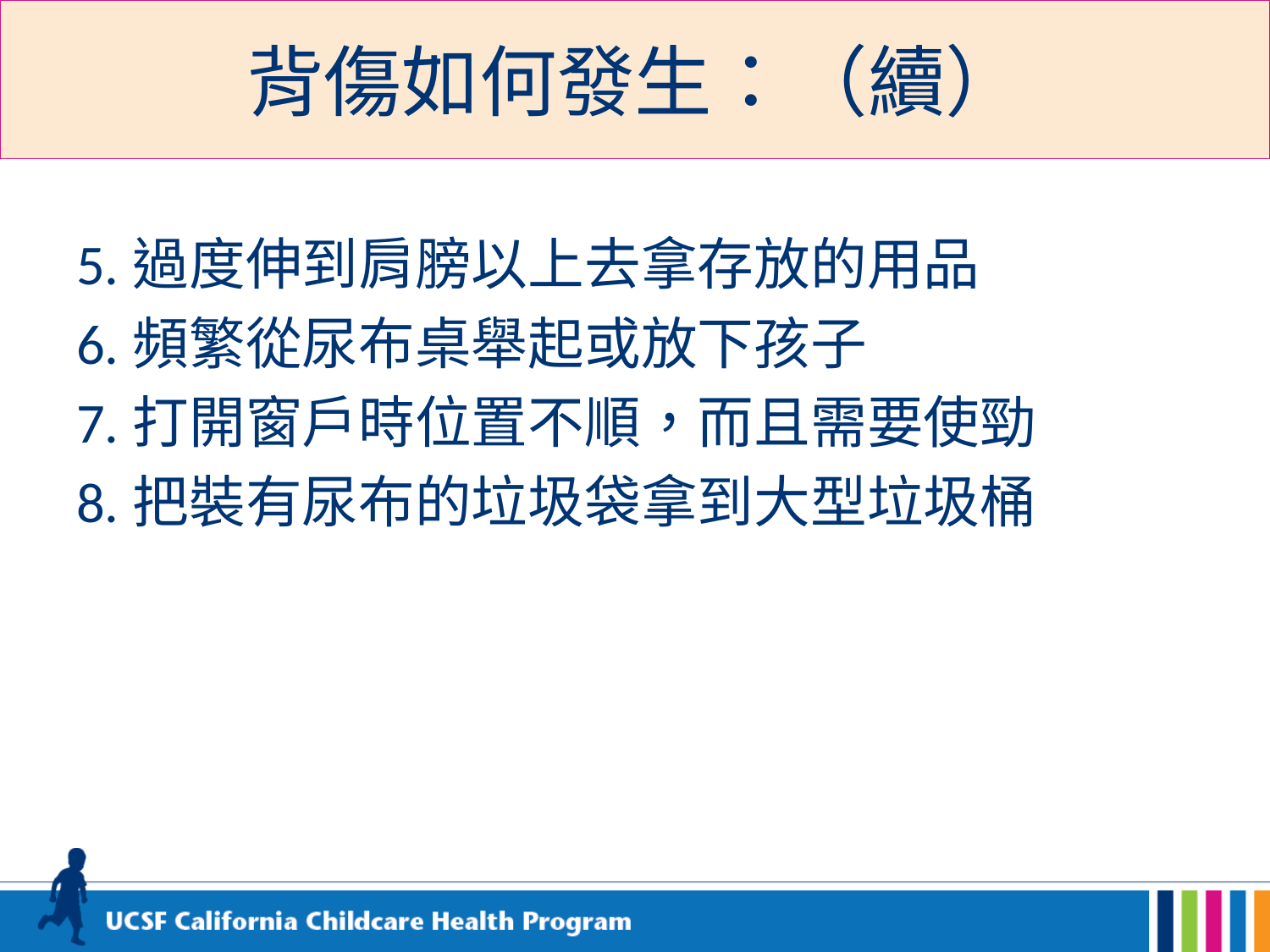

# 背傷如何發生：（續）
5.過度伸到肩膀以上去拿存放的用品
6.頻繁從尿布桌舉起或放下孩子
7.打開窗戶時位置不順，而且需要使勁
8.把裝有尿布的垃圾袋拿到大型垃圾桶